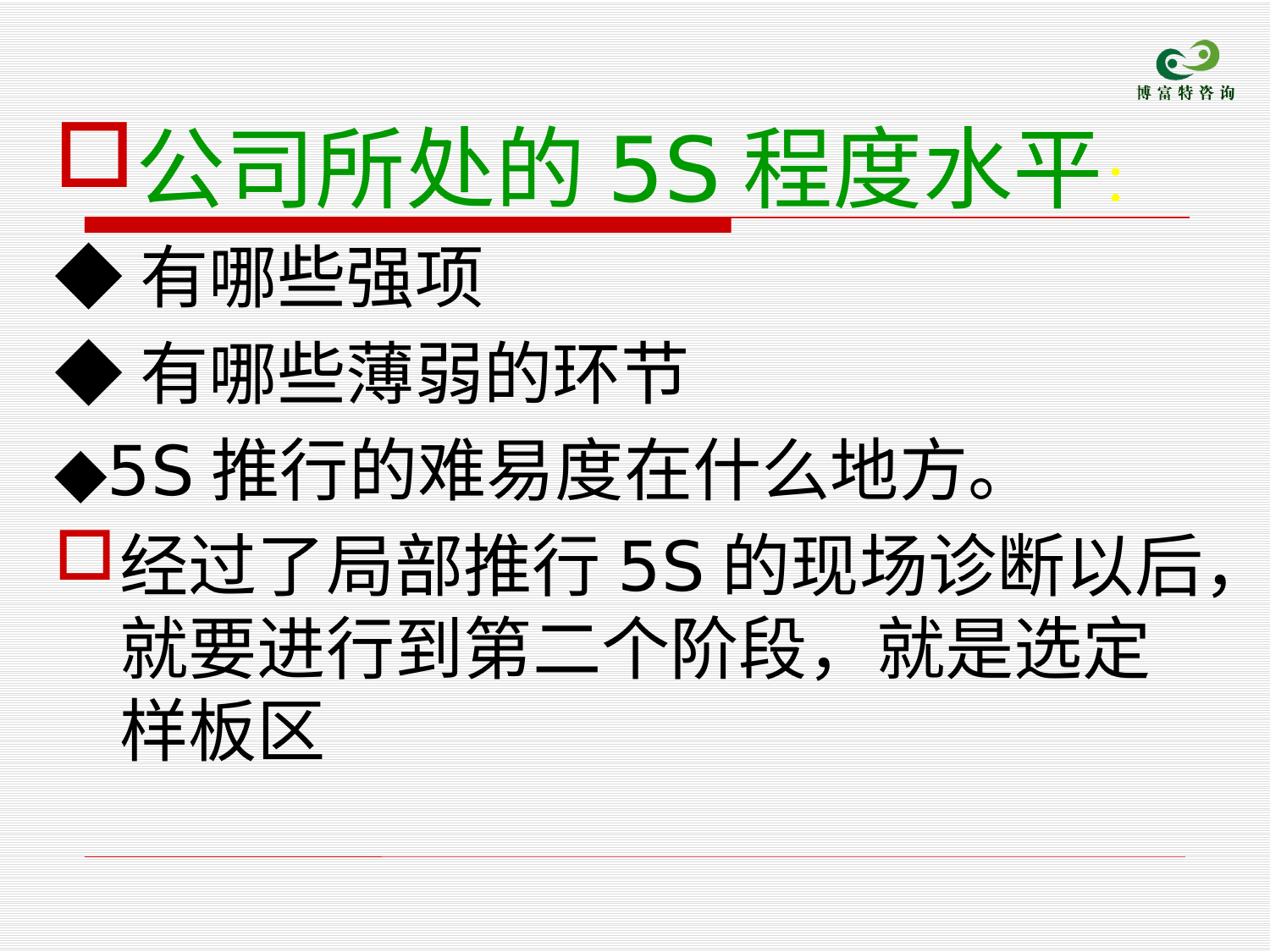

公司所处的5S程度水平：
◆有哪些强项
◆有哪些薄弱的环节
◆5S推行的难易度在什么地方。
经过了局部推行5S的现场诊断以后，就要进行到第二个阶段，就是选定样板区
425